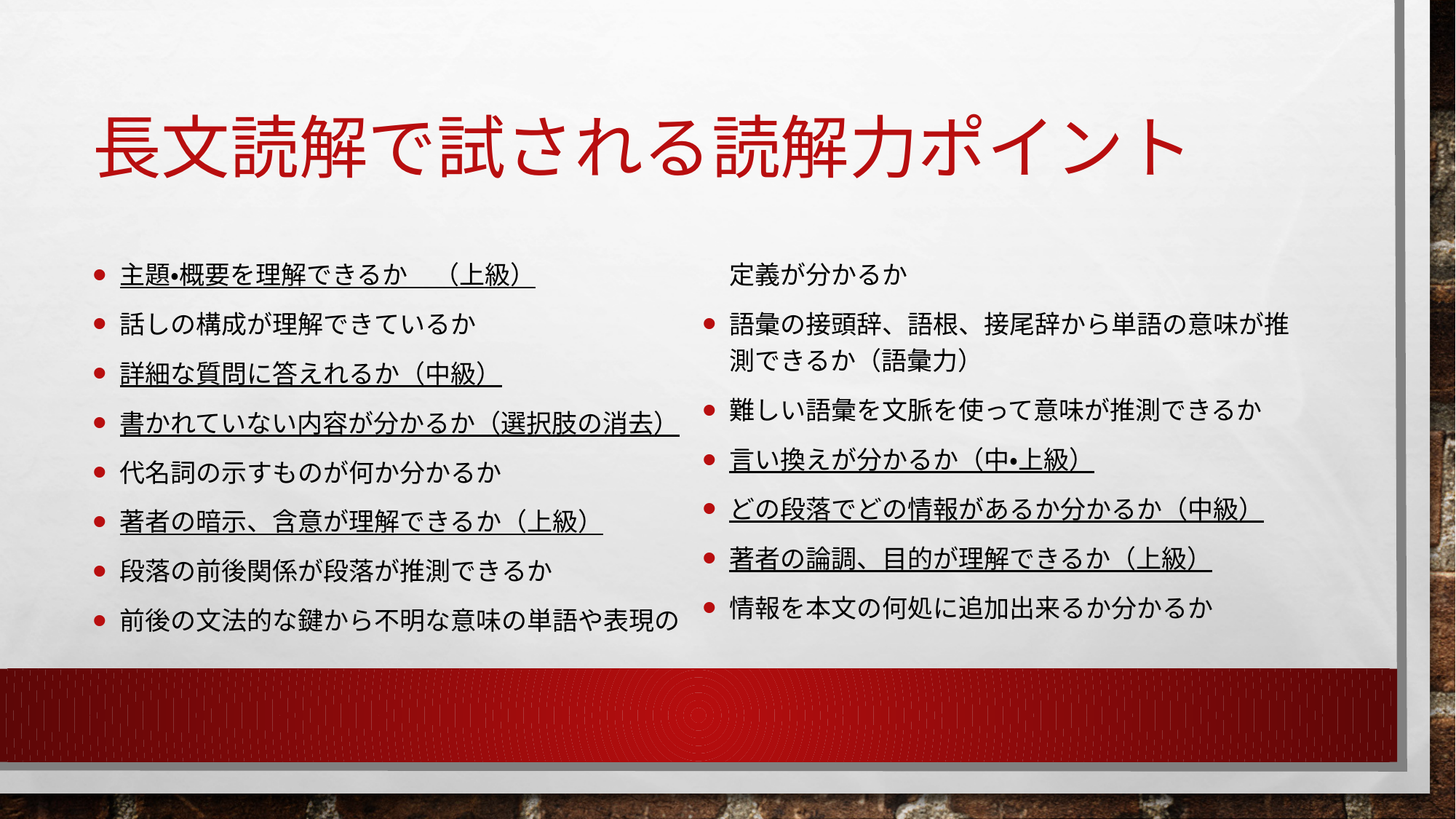

# 長文読解で試される読解力ポイント
主題・概要を理解できるか　（上級）
話しの構成が理解できているか
詳細な質問に答えれるか（中級）
書かれていない内容が分かるか（選択肢の消去）
代名詞の示すものが何か分かるか
著者の暗示、含意が理解できるか（上級）
段落の前後関係が段落が推測できるか
前後の文法的な鍵から不明な意味の単語や表現の定義が分かるか
語彙の接頭辞、語根、接尾辞から単語の意味が推測できるか（語彙力）
難しい語彙を文脈を使って意味が推測できるか
言い換えが分かるか（中・上級）
どの段落でどの情報があるか分かるか（中級）
著者の論調、目的が理解できるか（上級）
情報を本文の何処に追加出来るか分かるか